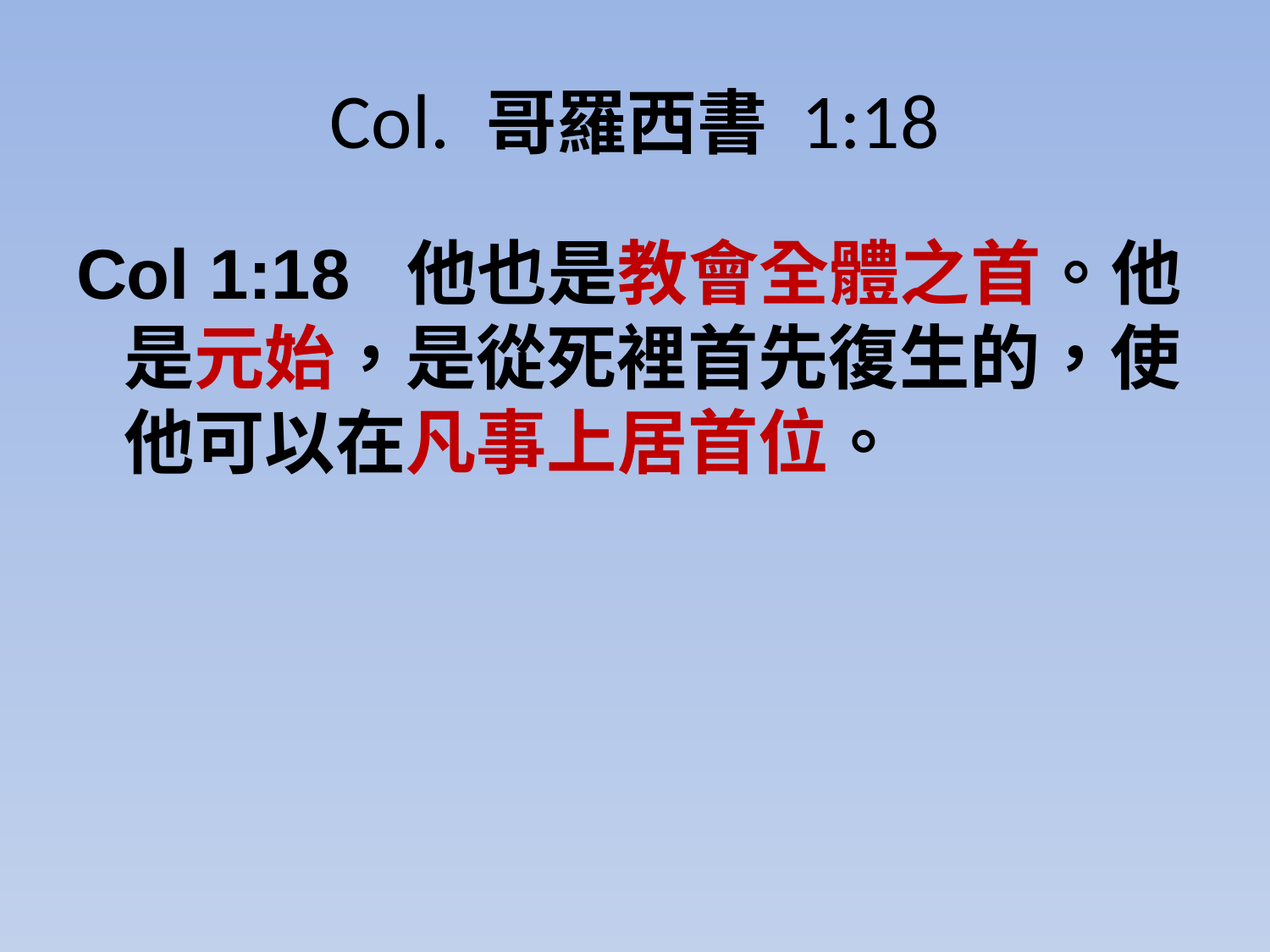

# Col. 哥羅西書 1:18
Col 1:18  他也是教會全體之首。他是元始，是從死裡首先復生的，使他可以在凡事上居首位。